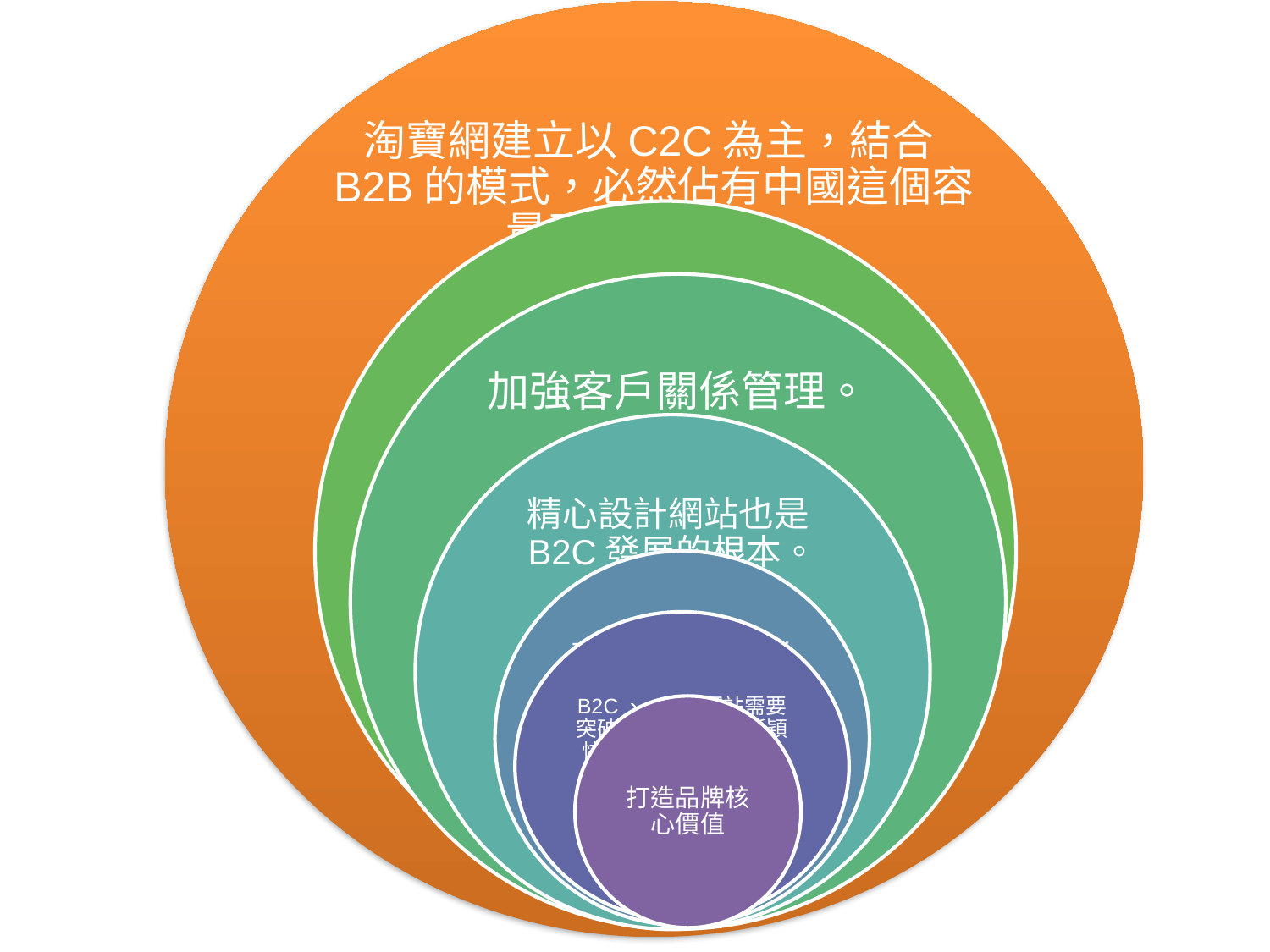

淘寶網建立以C2C為主，結合B2B的模式，必然佔有中國這個容量巨大的市場。

堅持技術創新，服務創新，營銷創新。

加強客戶關係管理。

精心設計網站也是B2C發展的根本。

建立優秀的企業文化，考慮對社會環境的責任。

B2C、 C2C網站需要突破功能性利益”新穎 快捷 時會 全面”資源共享。
打造品牌核心價值